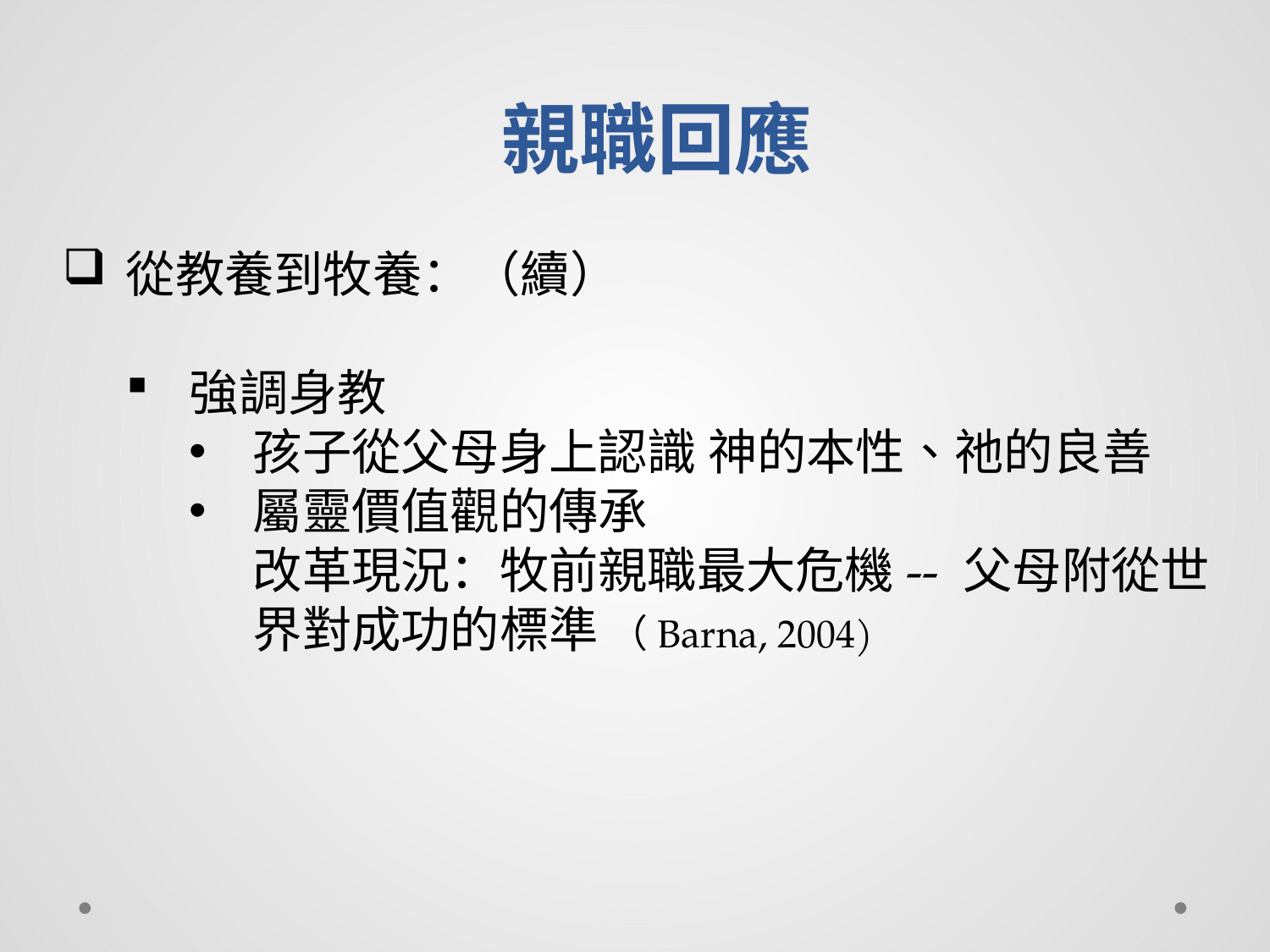

#
親職回應

從教養到牧養：（續）

強調身教
孩子從父母身上認識 神的本性、祂的良善
屬靈價值觀的傳承
改革現況：牧前親職最大危機-- 父母附從世界對成功的標準 （Barna, 2004)